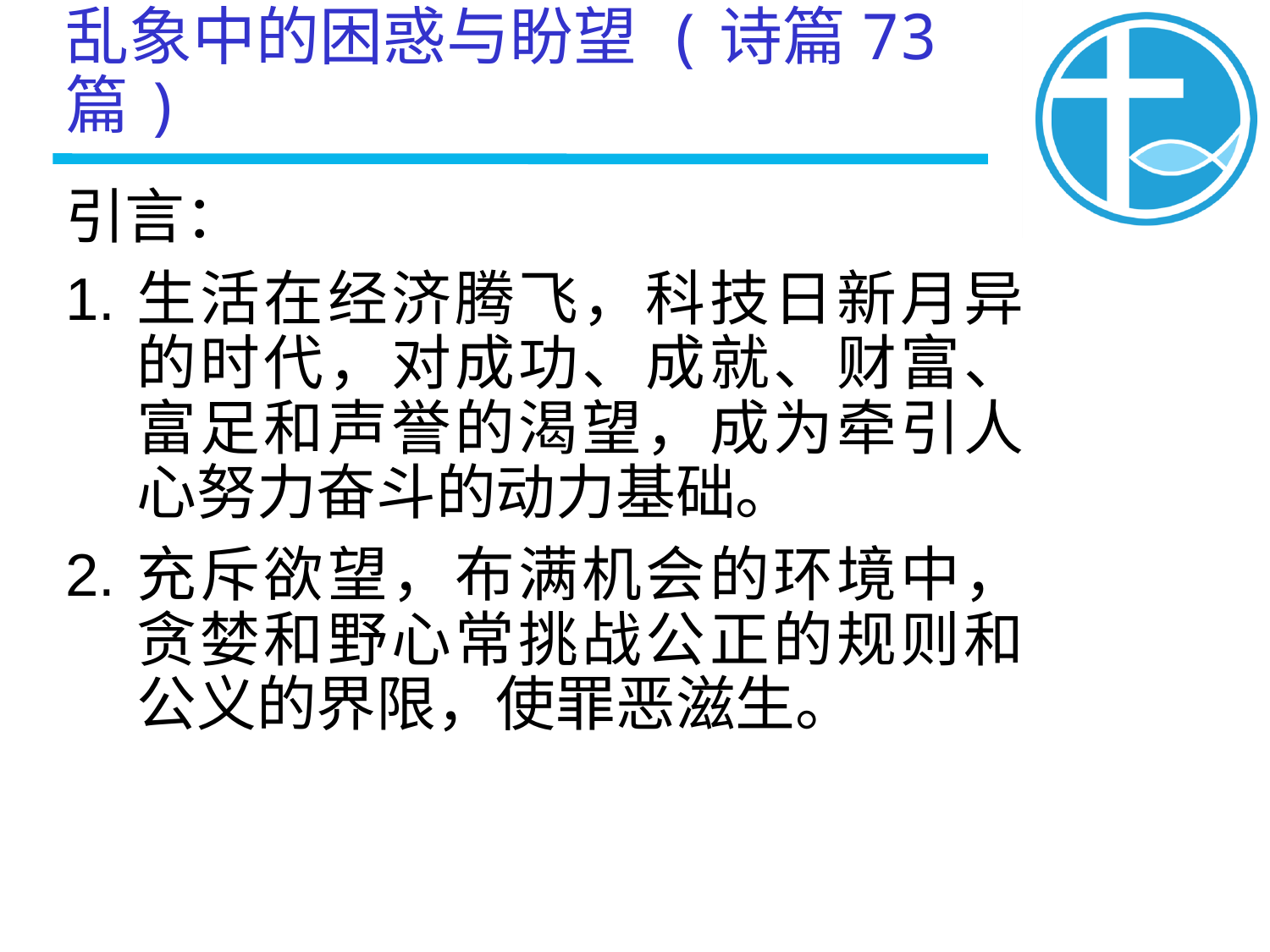

乱象中的困惑与盼望 (诗篇73篇)
引言：
生活在经济腾飞，科技日新月异的时代，对成功、成就、财富、富足和声誉的渴望，成为牵引人心努力奋斗的动力基础。
充斥欲望，布满机会的环境中，贪婪和野心常挑战公正的规则和公义的界限，使罪恶滋生。